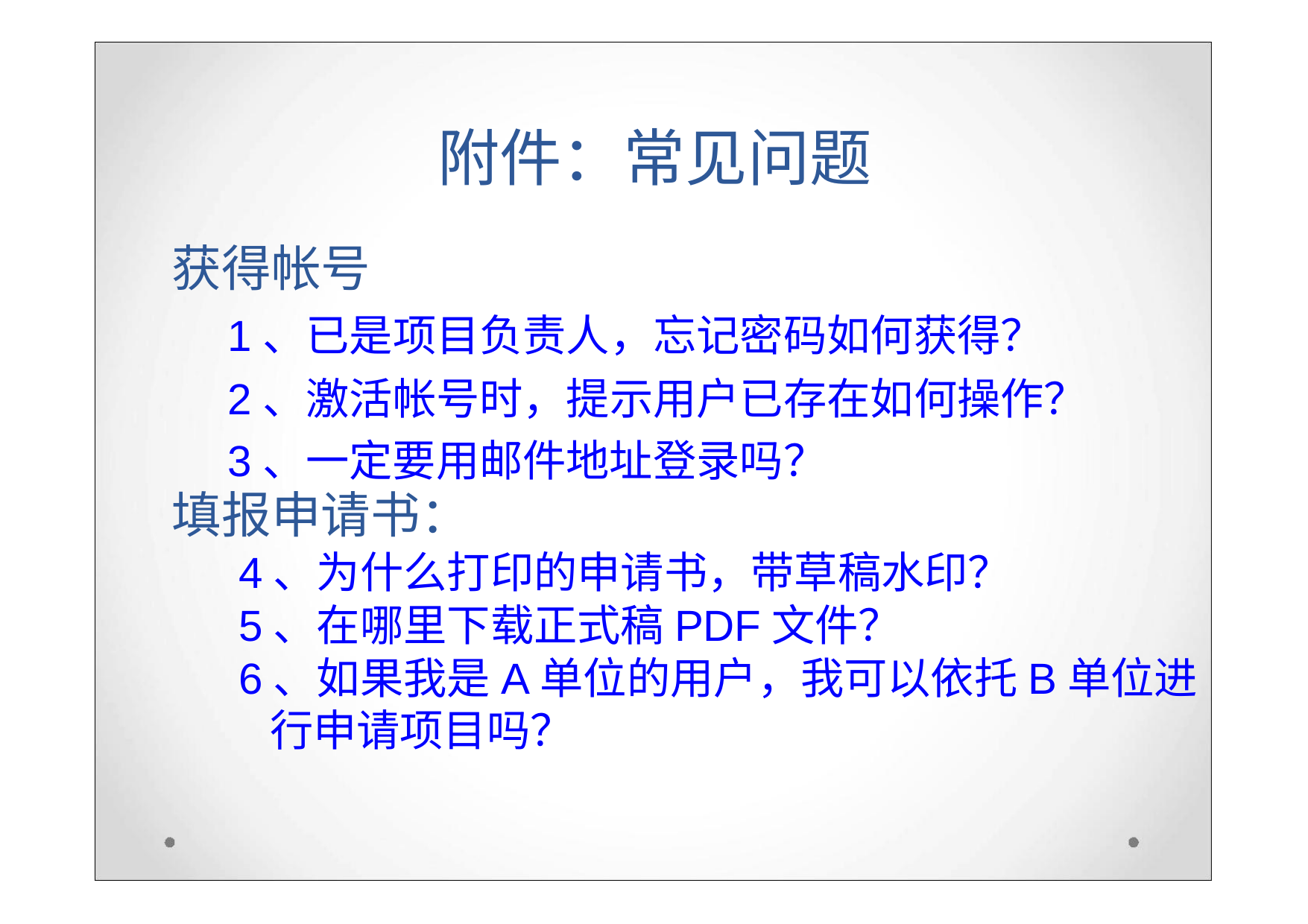

附件：常见问题
获得帐号
1、已是项目负责人，忘记密码如何获得？
2、激活帐号时，提示用户已存在如何操作？
3、一定要用邮件地址登录吗？
填报申请书：
4、为什么打印的申请书，带草稿水印？
5、在哪里下载正式稿PDF文件？
6、如果我是A单位的用户，我可以依托B单位进
行申请项目吗？